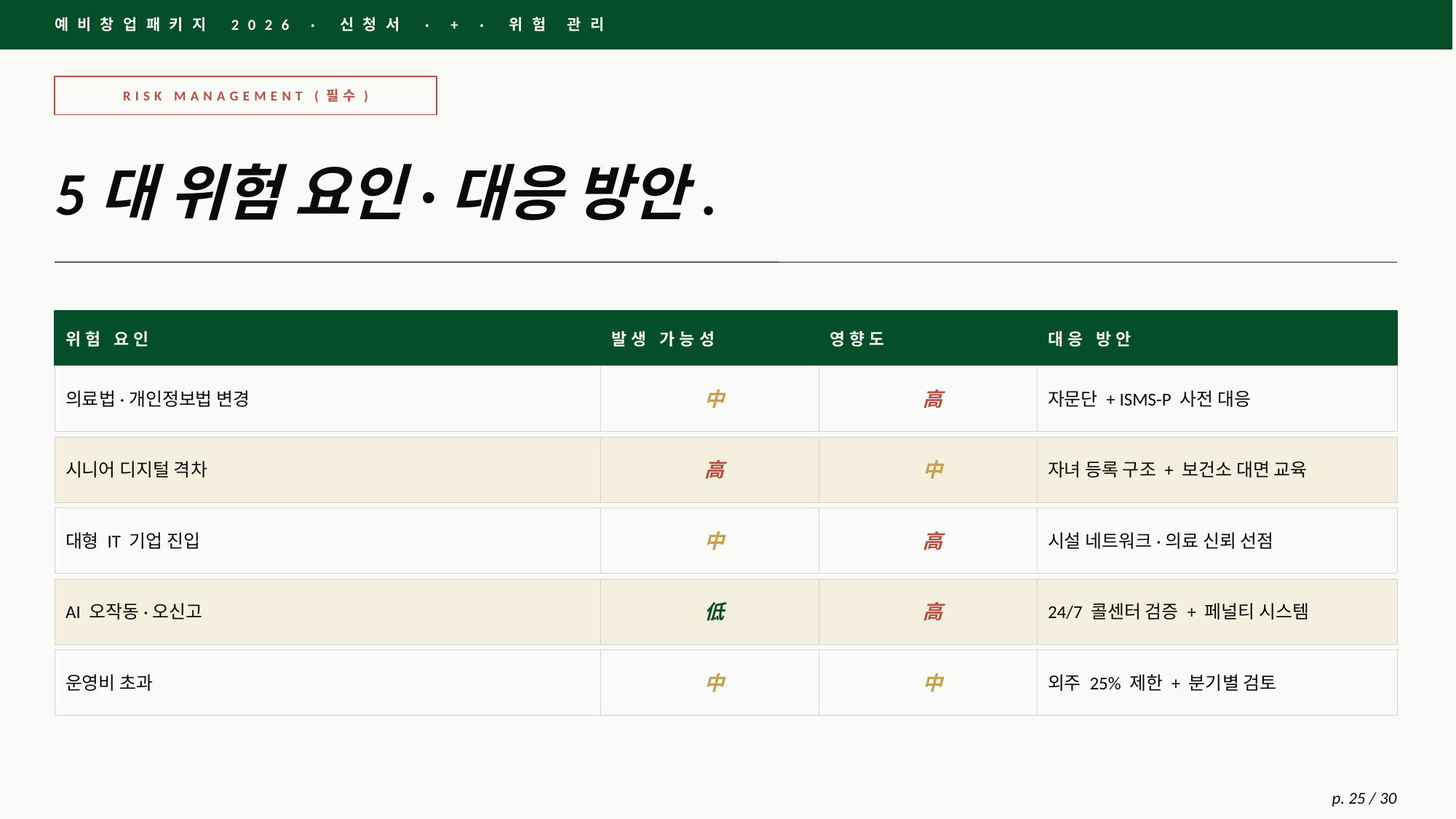

예비창업패키지 2026 · 신청서 · + · 위험 관리

RISK MANAGEMENT (필수)
5대 위험 요인·대응 방안.

위험 요인

발생 가능성

영향도

대응 방안

의료법·개인정보법 변경

中

高

자문단 + ISMS-P 사전 대응

시니어 디지털 격차

高

中

자녀 등록 구조 + 보건소 대면 교육

대형 IT 기업 진입

中

高

시설 네트워크·의료 신뢰 선점

AI 오작동·오신고

低

高

24/7 콜센터 검증 + 페널티 시스템

운영비 초과

中

中

외주 25% 제한 + 분기별 검토
p. 25 / 30